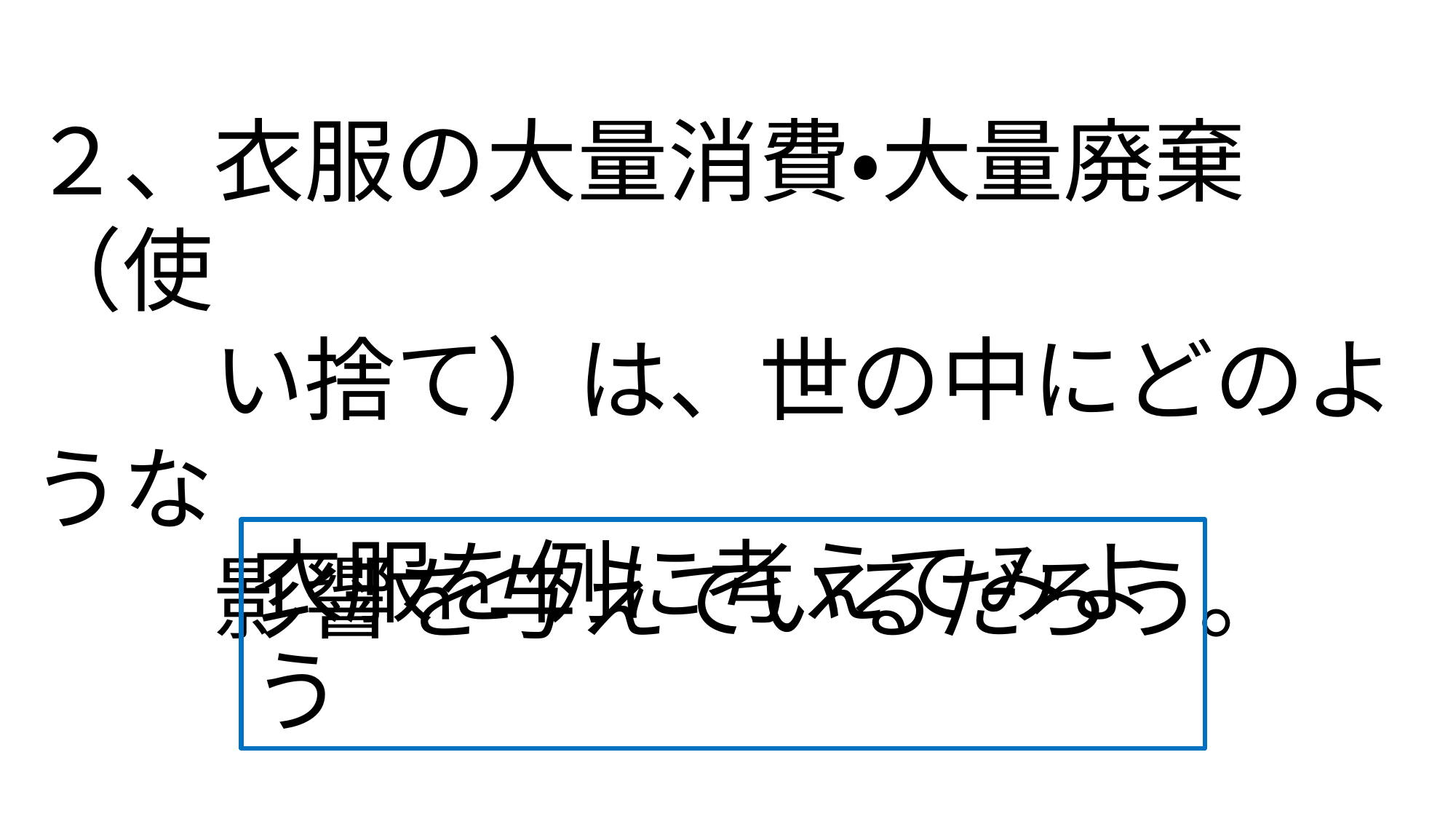

２、衣服の大量消費・大量廃棄（使
　　い捨て）は、世の中にどのような
　　影響を与えているだろう。
衣服を例に考えてみよう